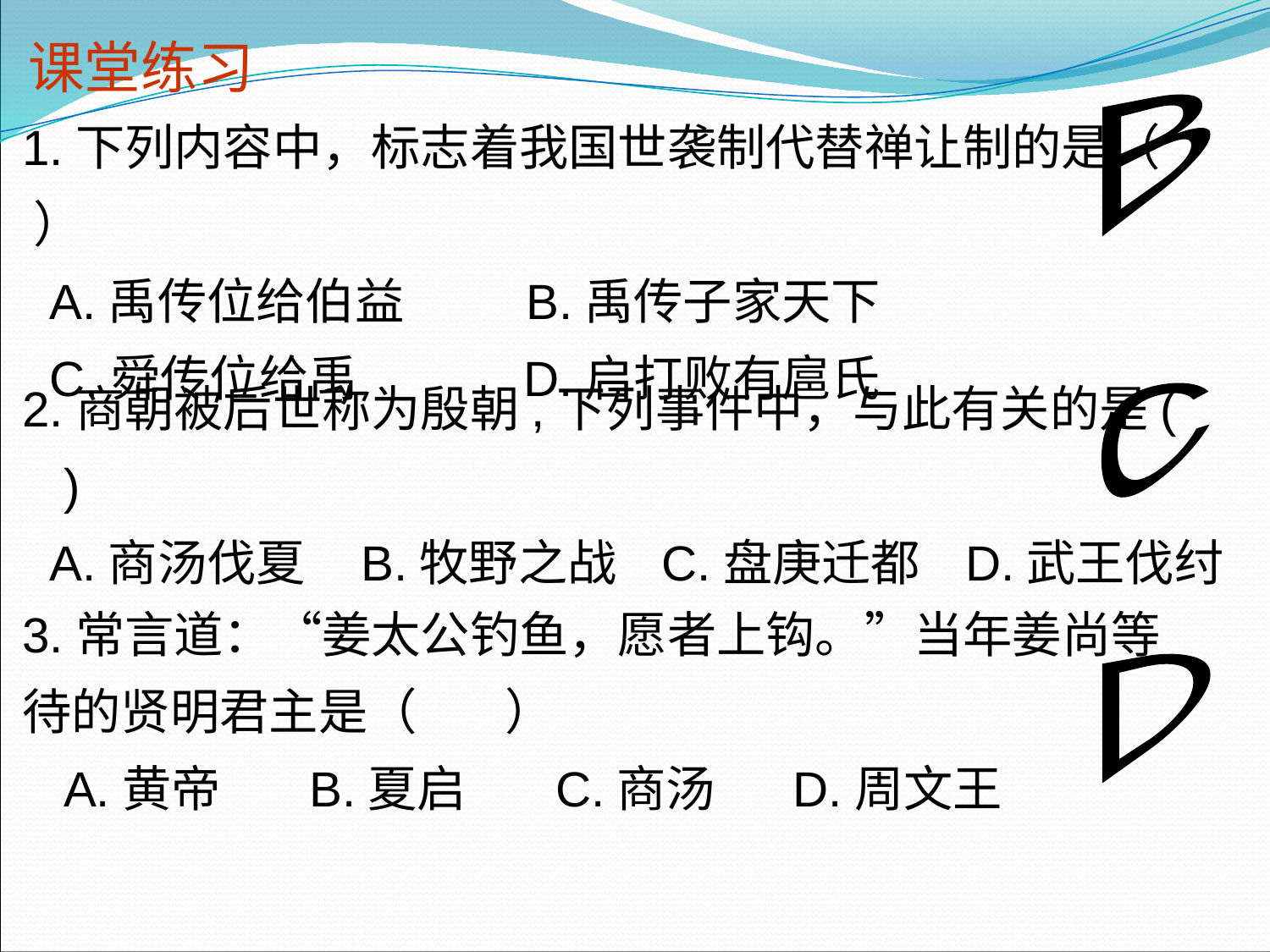

课堂练习
B
1.下列内容中，标志着我国世袭制代替禅让制的是（     ）
  A.禹传位给伯益          B.禹传子家天下
  C.舜传位给禹              D.启打败有扈氏
C
2.商朝被后世称为殷朝,下列事件中，与此有关的是(       )
  A.商汤伐夏    B.牧野之战   C.盘庚迁都   D.武王伐纣
3.常言道：“姜太公钓鱼，愿者上钩。”当年姜尚等待的贤明君主是（        ）
   A.黄帝       B.夏启       C.商汤      D.周文王
D